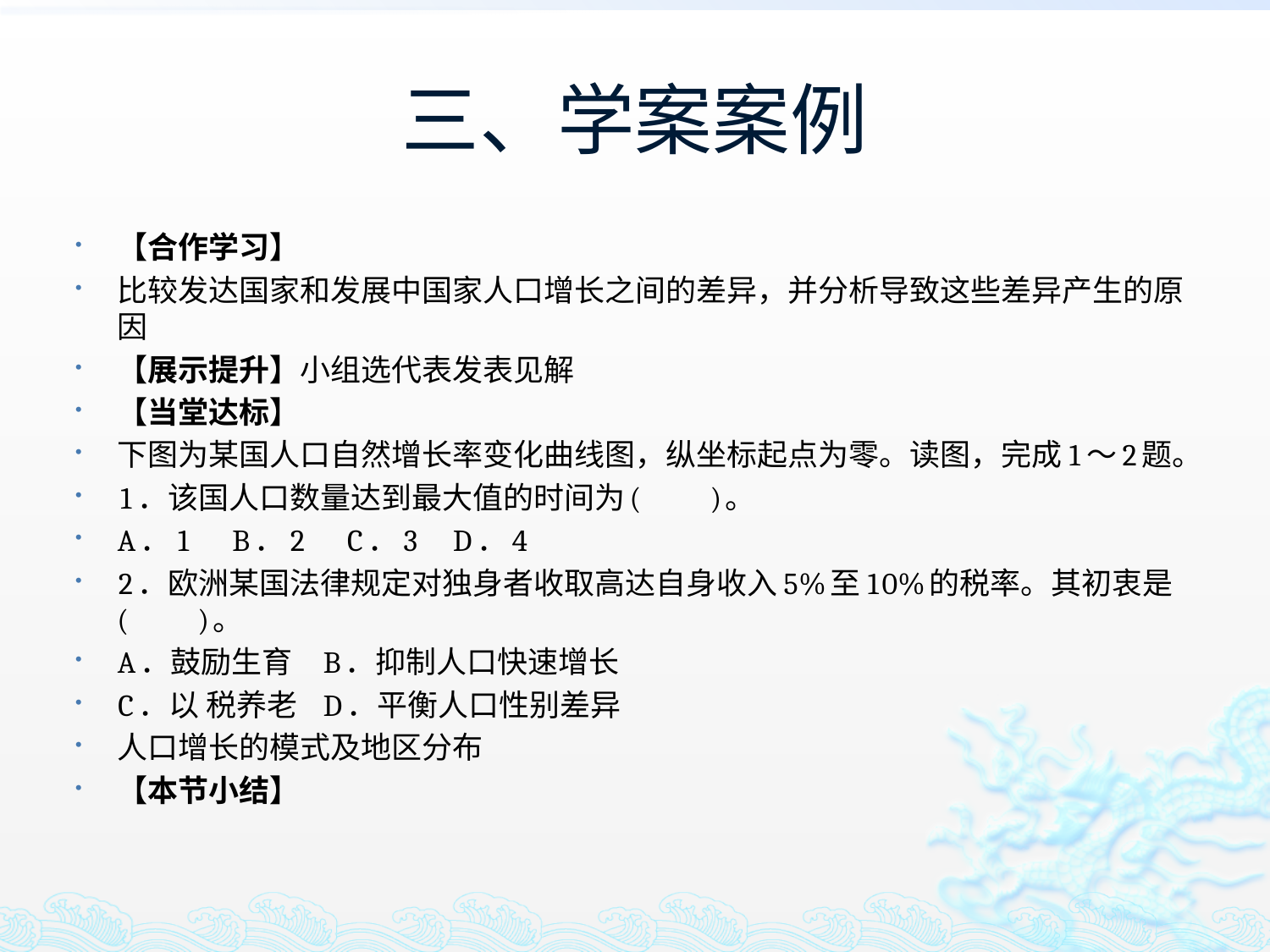

# 三、学案案例
【合作学习】
比较发达国家和发展中国家人口增长之间的差异，并分析导致这些差异产生的原因
【展示提升】小组选代表发表见解
【当堂达标】
下图为某国人口自然增长率变化曲线图，纵坐标起点为零。读图，完成1～2题。
1．该国人口数量达到最大值的时间为(　　)。
A．1      B．2      C．3     D．4
2．欧洲某国法律规定对独身者收取高达自身收入5%至10%的税率。其初衷是(　　)。
A．鼓励生育  		B．抑制人口快速增长
C．以 税养老  		D．平衡人口性别差异
人口增长的模式及地区分布
【本节小结】